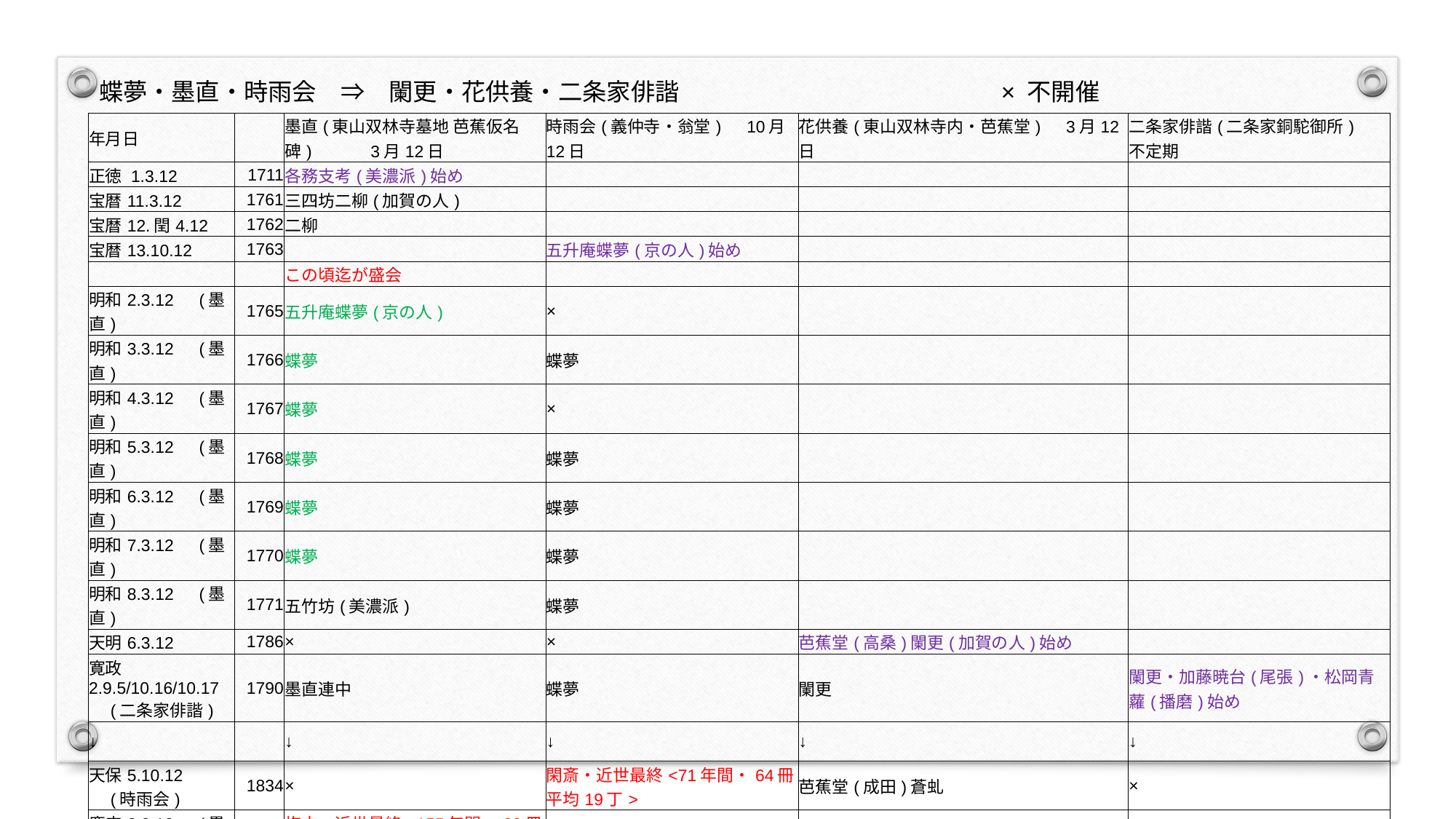

| 蝶夢・墨直・時雨会　⇒　闌更・花供養・二条家俳諧　　　　　　　　　　　　　× 不開催 |  |  |  |  |  |
| --- | --- | --- | --- | --- | --- |
| 年月日 |  | 墨直(東山双林寺墓地 芭蕉仮名碑)　　　3月12日 | 時雨会(義仲寺・翁堂)　10月12日 | 花供養(東山双林寺内・芭蕉堂)　3月12日 | 二条家俳諧(二条家銅駝御所)　 不定期 |
| 正徳 1.3.12 | 1711 | 各務支考(美濃派)始め |  |  |  |
| 宝暦11.3.12 | 1761 | 三四坊二柳(加賀の人) |  |  |  |
| 宝暦12.閏4.12 | 1762 | 二柳 |  |  |  |
| 宝暦13.10.12 | 1763 |  | 五升庵蝶夢(京の人)始め |  |  |
|  |  | この頃迄が盛会 |  |  |  |
| 明和2.3.12　(墨直) | 1765 | 五升庵蝶夢(京の人) | × |  |  |
| 明和3.3.12　(墨直) | 1766 | 蝶夢 | 蝶夢 |  |  |
| 明和4.3.12　(墨直) | 1767 | 蝶夢 | × |  |  |
| 明和5.3.12　(墨直) | 1768 | 蝶夢 | 蝶夢 |  |  |
| 明和6.3.12　(墨直) | 1769 | 蝶夢 | 蝶夢 |  |  |
| 明和7.3.12　(墨直) | 1770 | 蝶夢 | 蝶夢 |  |  |
| 明和8.3.12　(墨直) | 1771 | 五竹坊(美濃派) | 蝶夢 |  |  |
| 天明6.3.12 | 1786 | × | × | 芭蕉堂(高桑)闌更(加賀の人)始め |  |
| 寛政2.9.5/10.16/10.17　(二条家俳諧) | 1790 | 墨直連中 | 蝶夢 | 闌更 | 闌更・加藤暁台(尾張)・松岡青蘿(播磨)始め |
| ↓ |  | ↓ | ↓ | ↓ | ↓ |
| 天保5.10.12　　　(時雨会) | 1834 | × | 閑斎・近世最終<71年間・64冊平均19丁> | 芭蕉堂(成田)蒼虬 | × |
| 慶応2.3.12　(墨直) | 1866 | 梅古・近世最終<155年間・22冊平均13丁> |  | 芭蕉堂(河村)公成 | × |
| 明治2.3.12 | 1869 |  |  | 芭蕉堂(内海)良大・近世最終<81年間・54冊平均47丁> | × |
| 明治24.5.3 | 1891 |  |  |  | 花本聴秋・近世最終<101年間・39～46興行> |